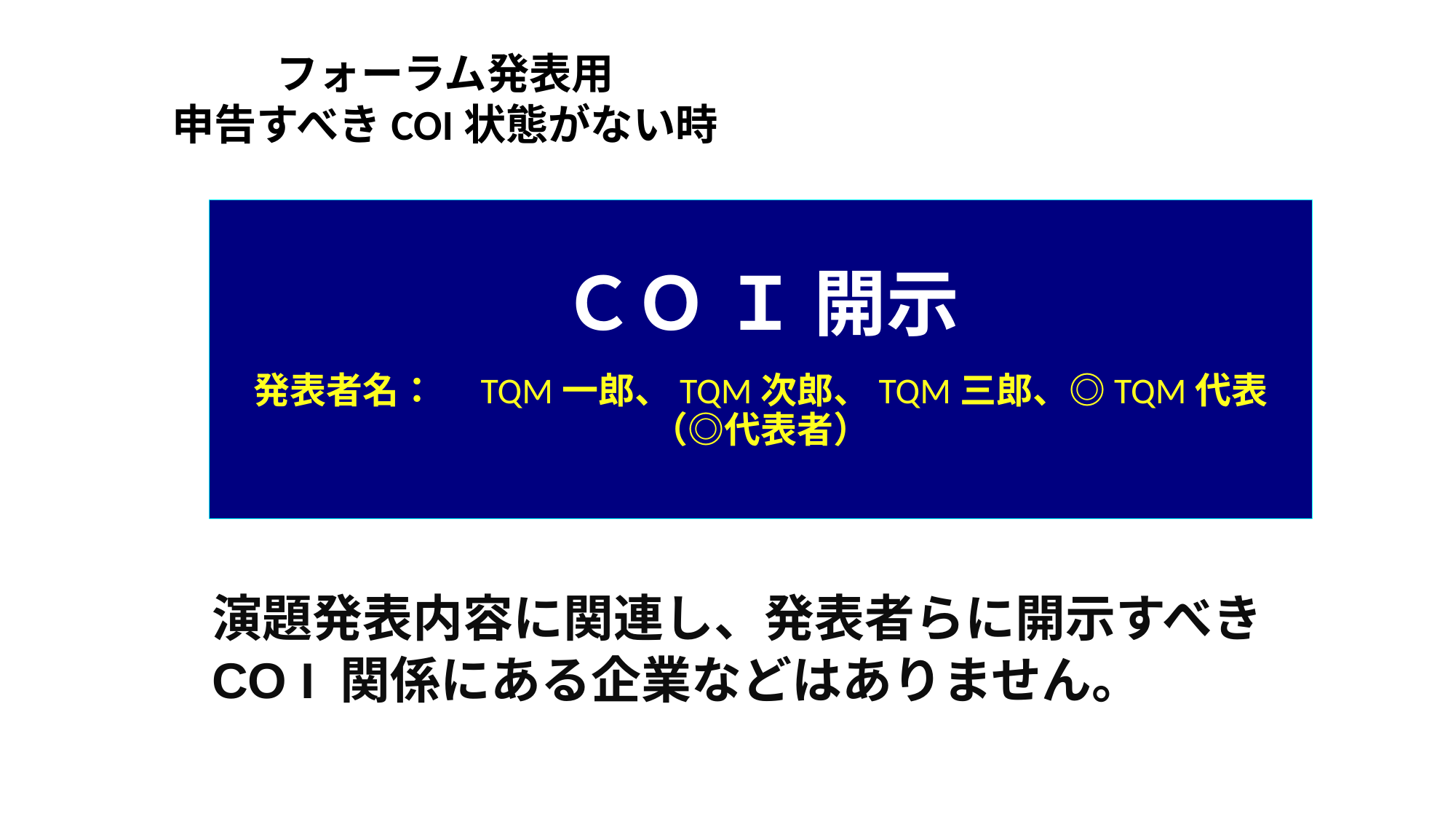

フォーラム発表用
申告すべきCOI状態がない時
# ＣＯ Ｉ 開示 　 発表者名：　TQM一郎、TQM次郎、TQM三郎、◎TQM代表（◎代表者）

演題発表内容に関連し、発表者らに開示すべき
CO I 関係にある企業などはありません。